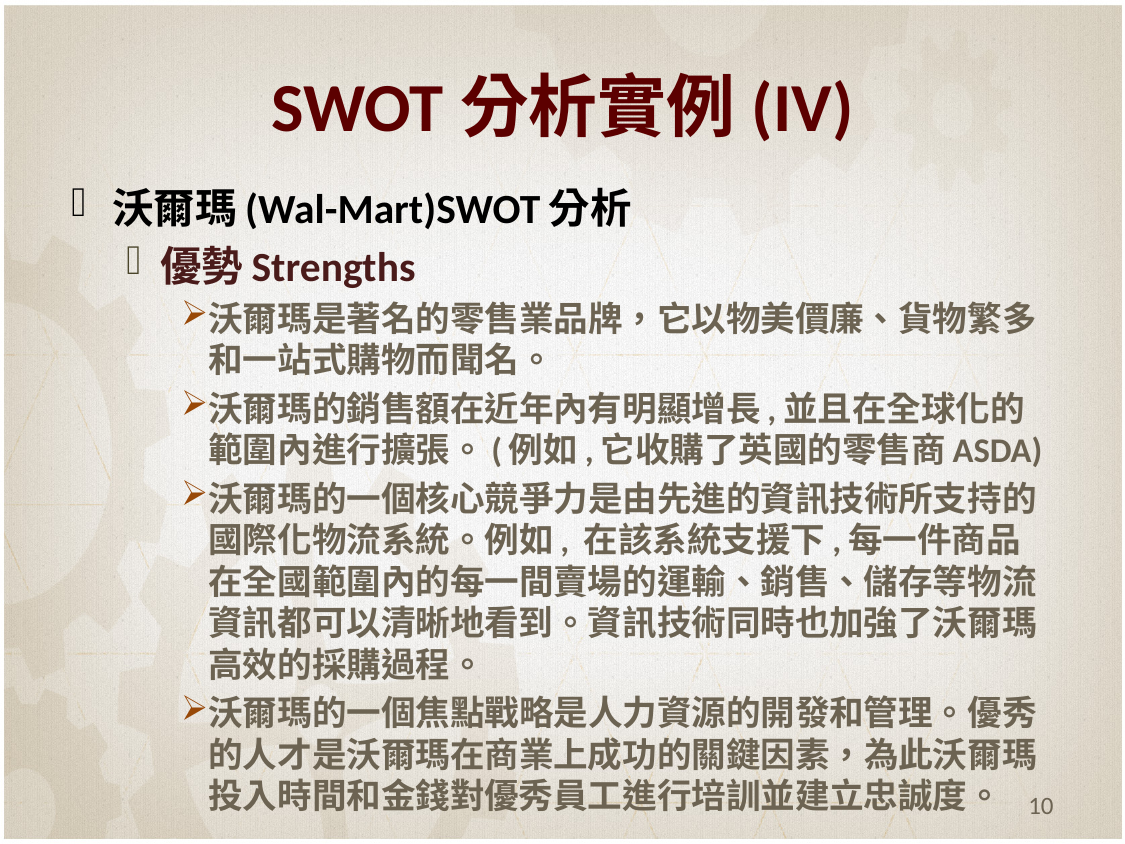

# SWOT分析實例(IV)
沃爾瑪(Wal-Mart)SWOT分析
優勢Strengths
沃爾瑪是著名的零售業品牌，它以物美價廉、貨物繁多和一站式購物而聞名。
沃爾瑪的銷售額在近年內有明顯增長,並且在全球化的範圍內進行擴張。(例如,它收購了英國的零售商ASDA)
沃爾瑪的一個核心競爭力是由先進的資訊技術所支持的國際化物流系統。例如, 在該系統支援下,每一件商品在全國範圍內的每一間賣場的運輸、銷售、儲存等物流資訊都可以清晰地看到。資訊技術同時也加強了沃爾瑪高效的採購過程。
沃爾瑪的一個焦點戰略是人力資源的開發和管理。優秀的人才是沃爾瑪在商業上成功的關鍵因素，為此沃爾瑪投入時間和金錢對優秀員工進行培訓並建立忠誠度。
10